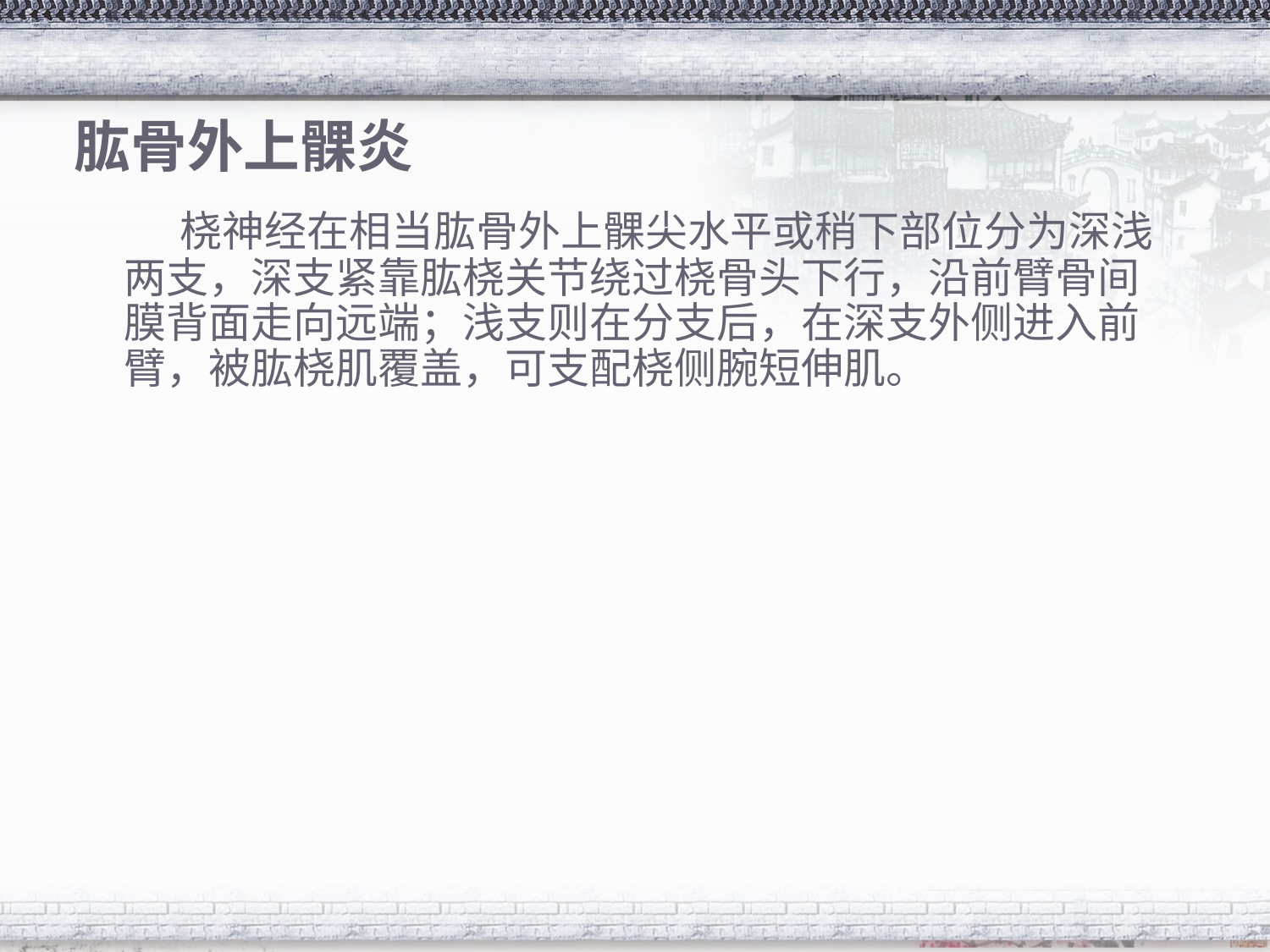

# 肱骨外上髁炎
          桡神经在相当肱骨外上髁尖水平或稍下部位分为深浅两支，深支紧靠肱桡关节绕过桡骨头下行，沿前臂骨间膜背面走向远端；浅支则在分支后，在深支外侧进入前臂，被肱桡肌覆盖，可支配桡侧腕短伸肌。